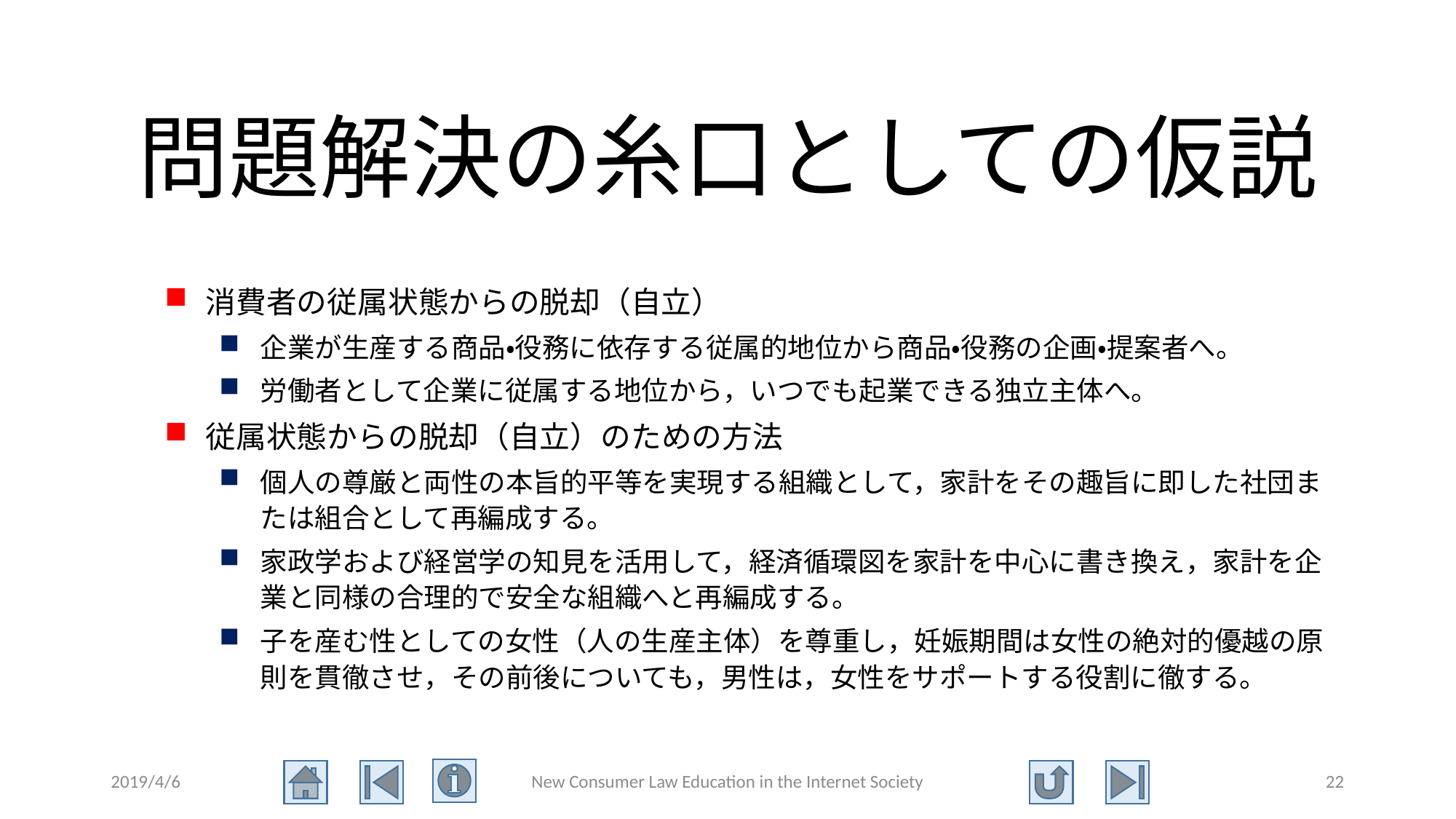

# 問題解決の糸口としての仮説
消費者の従属状態からの脱却（自立）
企業が生産する商品・役務に依存する従属的地位から商品・役務の企画・提案者へ。
労働者として企業に従属する地位から，いつでも起業できる独立主体へ。
従属状態からの脱却（自立）のための方法
個人の尊厳と両性の本旨的平等を実現する組織として，家計をその趣旨に即した社団または組合として再編成する。
家政学および経営学の知見を活用して，経済循環図を家計を中心に書き換え，家計を企業と同様の合理的で安全な組織へと再編成する。
子を産む性としての女性（人の生産主体）を尊重し，妊娠期間は女性の絶対的優越の原則を貫徹させ，その前後についても，男性は，女性をサポートする役割に徹する。
2019/4/6
New Consumer Law Education in the Internet Society
22